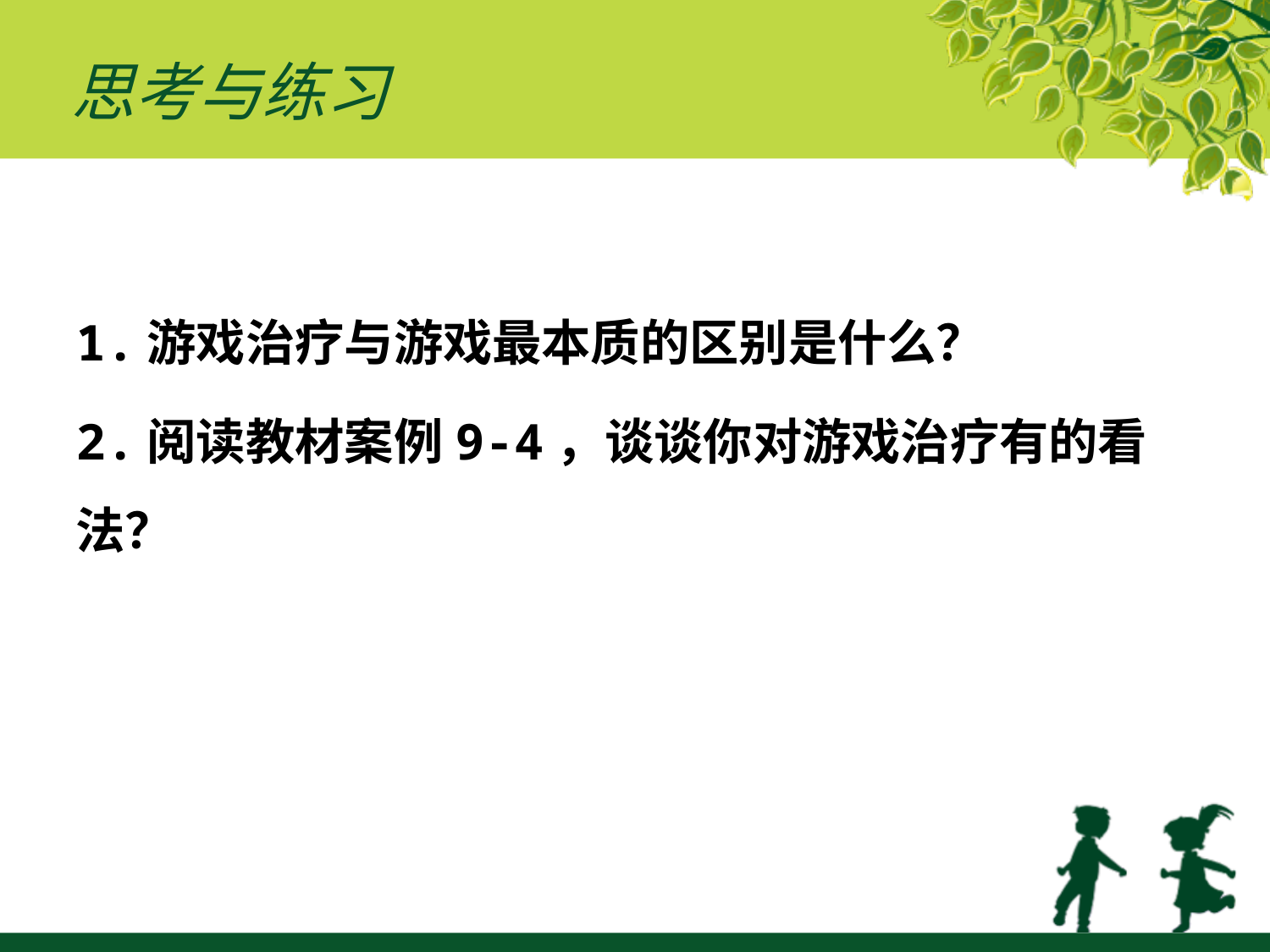

# 思考与练习
1.游戏治疗与游戏最本质的区别是什么？
2.阅读教材案例9-4，谈谈你对游戏治疗有的看法？